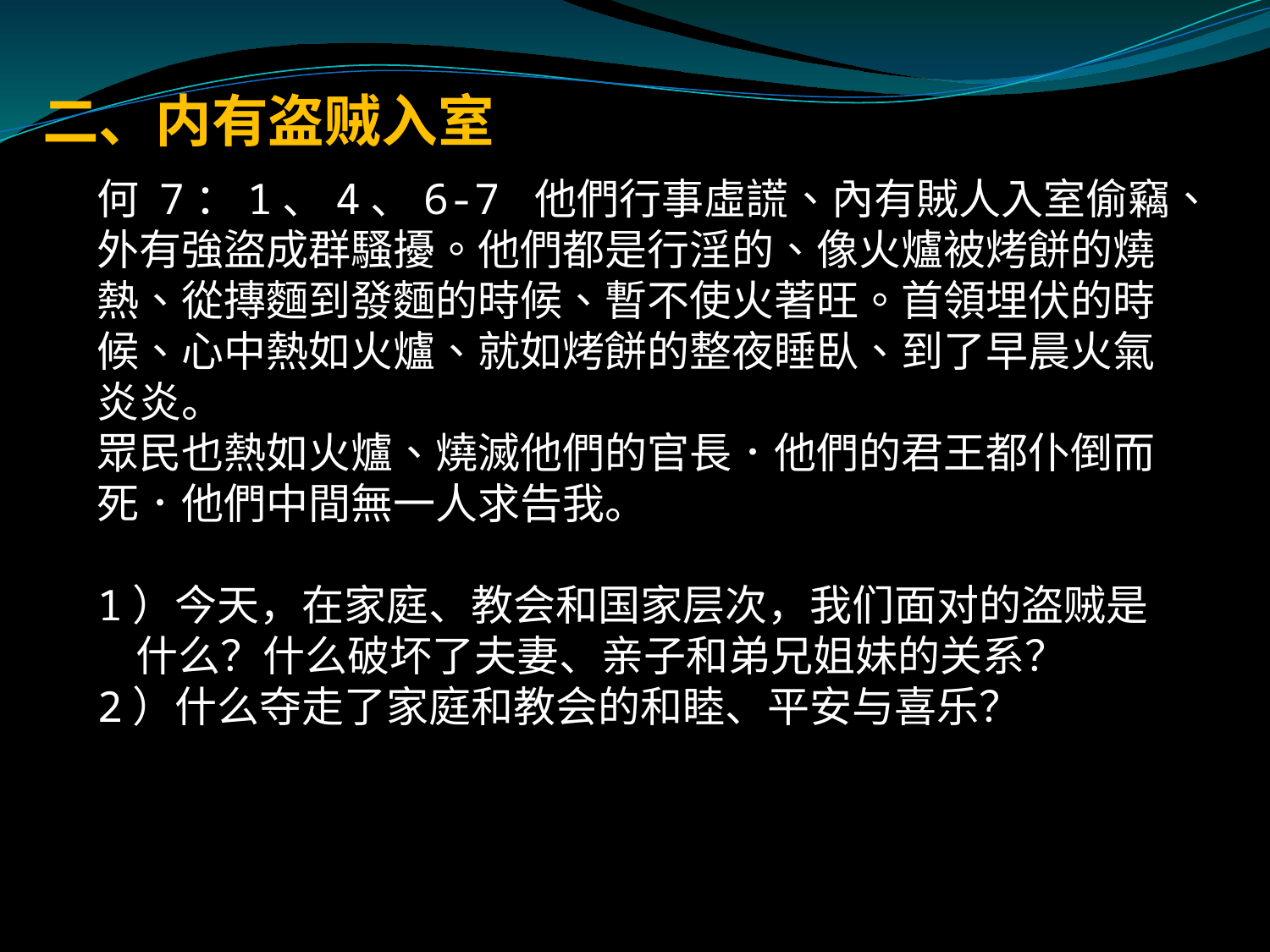

# 二、内有盗贼入室
何 7：1、4、6-7 他們行事虛謊、內有賊人入室偷竊、外有強盜成群騷擾。他們都是行淫的、像火爐被烤餅的燒熱、從摶麵到發麵的時候、暫不使火著旺。首領埋伏的時候、心中熱如火爐、就如烤餅的整夜睡臥、到了早晨火氣炎炎。
眾民也熱如火爐、燒滅他們的官長．他們的君王都仆倒而死．他們中間無一人求告我。

1）今天，在家庭、教会和国家层次，我们面对的盗贼是
   什么？什么破坏了夫妻、亲子和弟兄姐妹的关系？
2）什么夺走了家庭和教会的和睦、平安与喜乐？